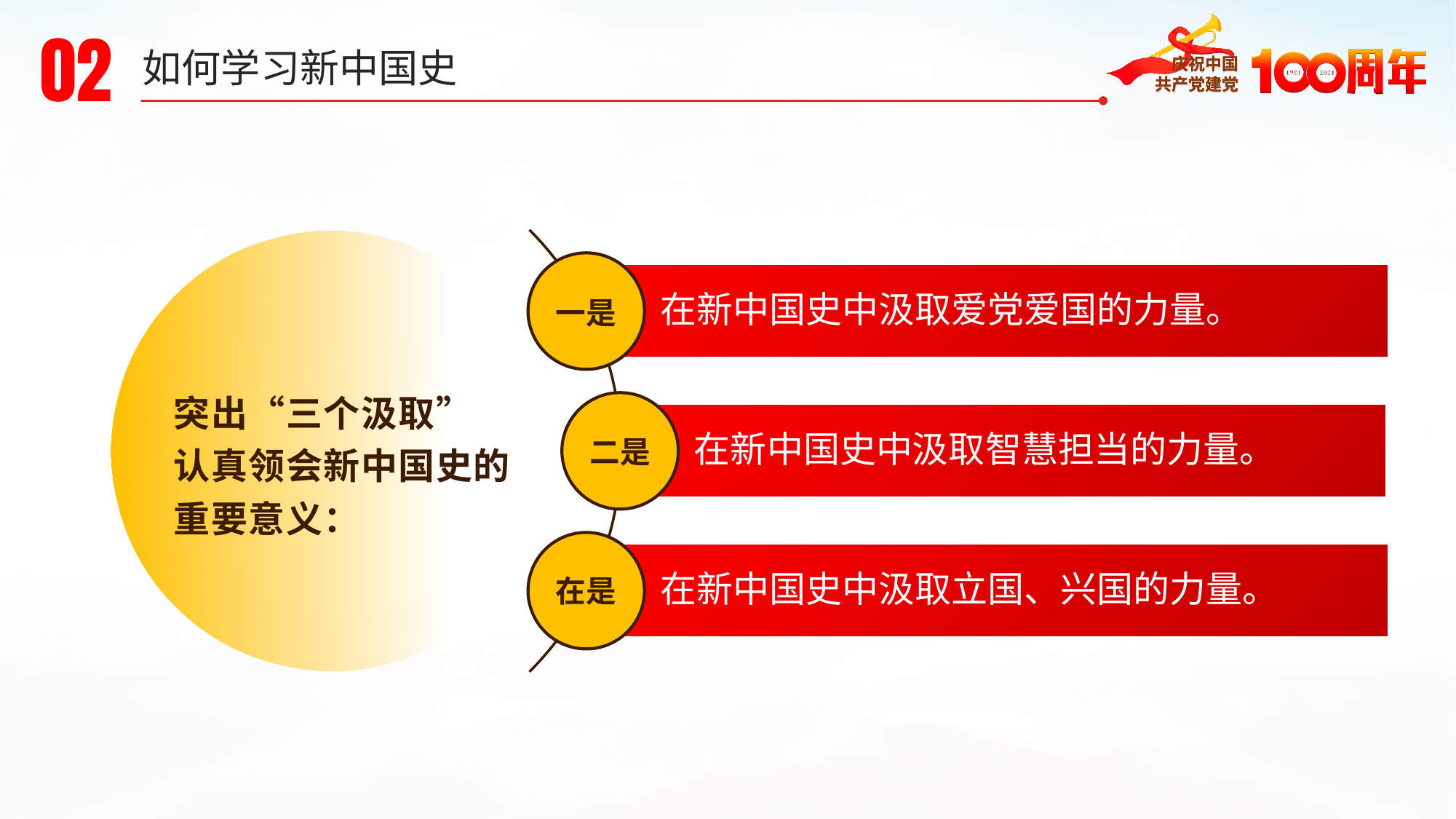

02
如何学习新中国史

突出“三个汲取”
认真领会新中国史的重要意义：

在新中国史中汲取爱党爱国的力量。
一是

在新中国史中汲取智慧担当的力量。
二是

在新中国史中汲取立国、兴国的力量。
在是